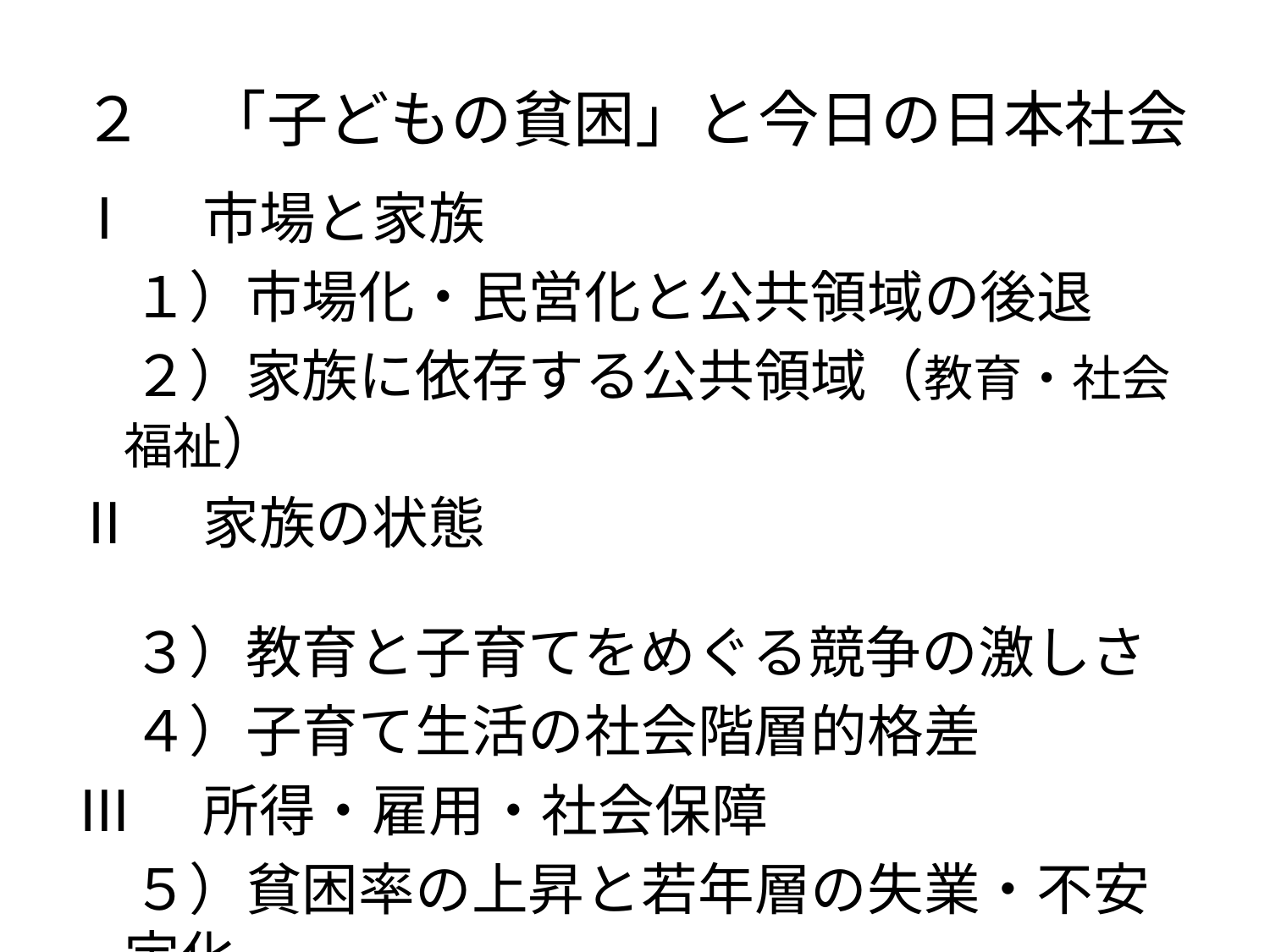

# ２　「子どもの貧困」と今日の日本社会
Ⅰ　市場と家族
　１）市場化・民営化と公共領域の後退
　２）家族に依存する公共領域（教育・社会福祉）
Ⅱ　家族の状態
　３）教育と子育てをめぐる競争の激しさ
　４）子育て生活の社会階層的格差
Ⅲ　所得・雇用・社会保障
　５）貧困率の上昇と若年層の失業・不安定化
　６）税と社会保障による所得再分配の逆機能